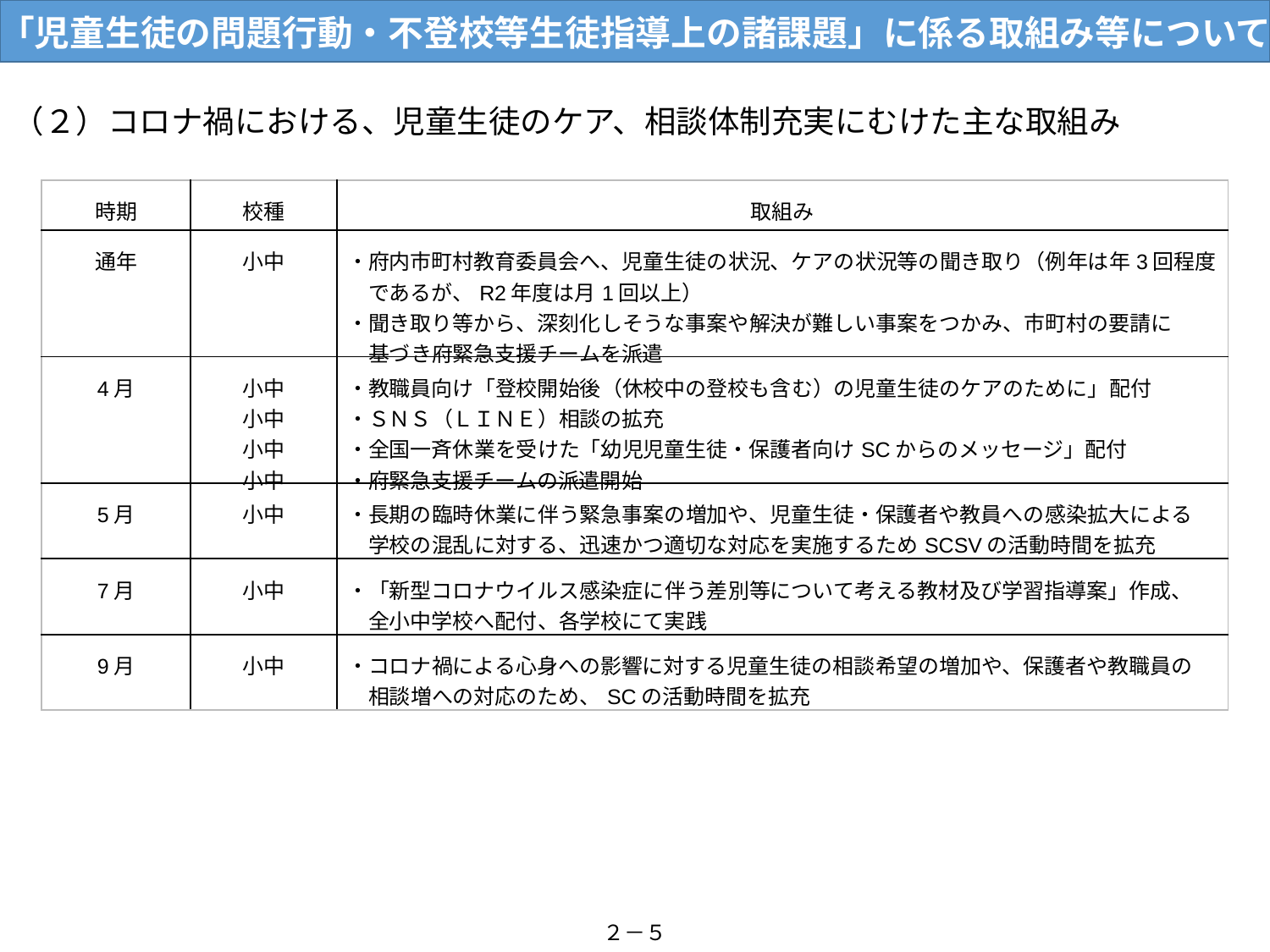

「児童生徒の問題行動・不登校等生徒指導上の諸課題」に係る取組み等について
（２）コロナ禍における、児童生徒のケア、相談体制充実にむけた主な取組み
| 時期 | 校種 | 取組み |
| --- | --- | --- |
| 通年 | 小中 | ・府内市町村教育委員会へ、児童生徒の状況、ケアの状況等の聞き取り（例年は年3回程度 　であるが、R2年度は月1回以上） ・聞き取り等から、深刻化しそうな事案や解決が難しい事案をつかみ、市町村の要請に 　基づき府緊急支援チームを派遣 |
| 4月 | 小中 小中 小中 小中 | ・教職員向け「登校開始後（休校中の登校も含む）の児童生徒のケアのために」配付 ・ＳＮＳ（ＬＩＮＥ）相談の拡充 ・全国一斉休業を受けた「幼児児童生徒・保護者向けSCからのメッセージ」配付 ・府緊急支援チームの派遣開始 |
| 5月 | 小中 | ・長期の臨時休業に伴う緊急事案の増加や、児童生徒・保護者や教員への感染拡大による 　学校の混乱に対する、迅速かつ適切な対応を実施するためSCSVの活動時間を拡充 |
| 7月 | 小中 | ・「新型コロナウイルス感染症に伴う差別等について考える教材及び学習指導案」作成、 　全小中学校へ配付、各学校にて実践 |
| 9月 | 小中 | ・コロナ禍による心身への影響に対する児童生徒の相談希望の増加や、保護者や教職員の 　相談増への対応のため、SCの活動時間を拡充 |

２－５